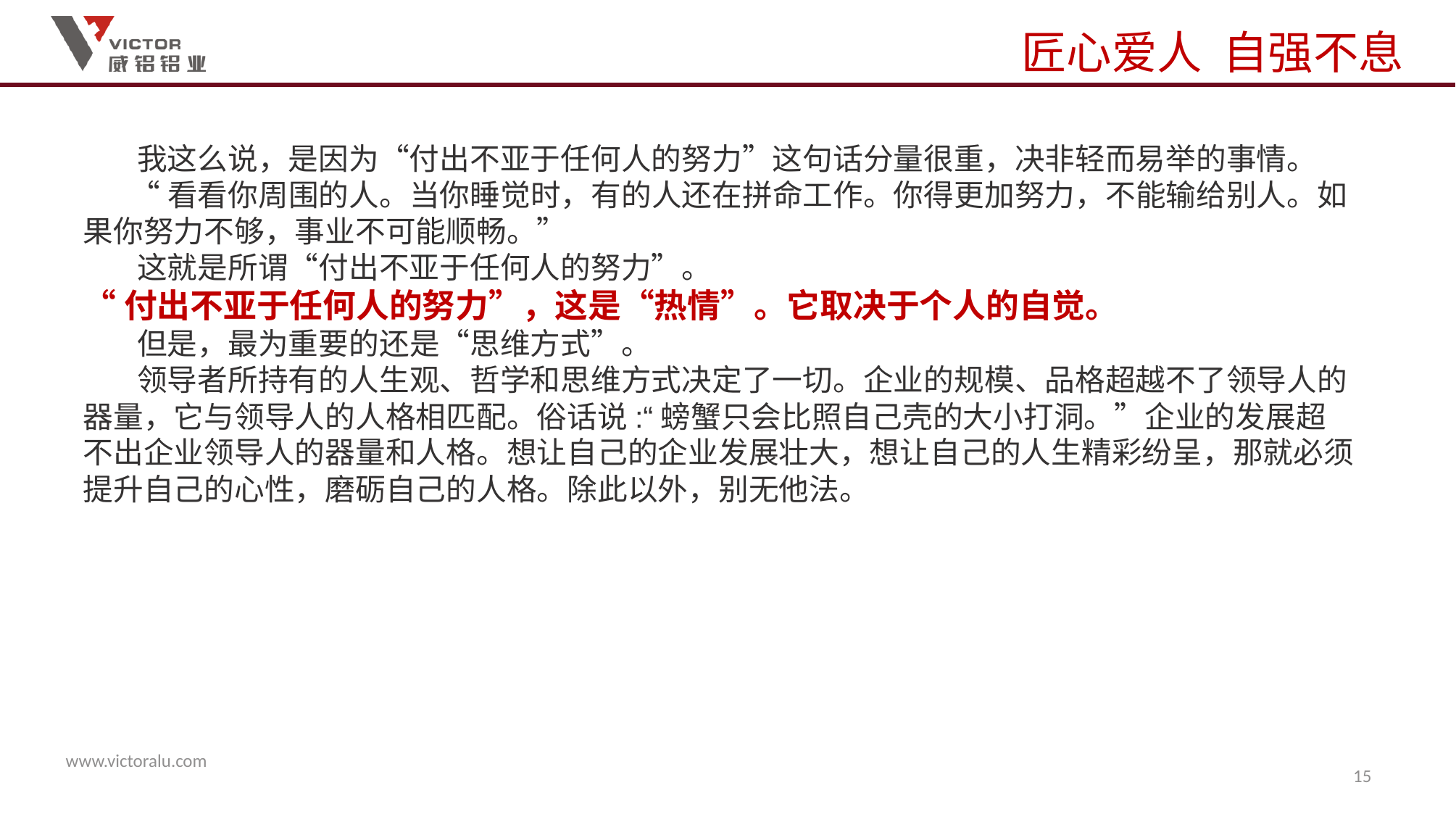

我这么说，是因为“付出不亚于任何人的努力”这句话分量很重，决非轻而易举的事情。
       “看看你周围的人。当你睡觉时，有的人还在拼命工作。你得更加努力，不能输给别人。如果你努力不够，事业不可能顺畅。”
       这就是所谓“付出不亚于任何人的努力”。
“付出不亚于任何人的努力”，这是“热情”。它取决于个人的自觉。
       但是，最为重要的还是“思维方式”。
       领导者所持有的人生观、哲学和思维方式决定了一切。企业的规模、品格超越不了领导人的器量，它与领导人的人格相匹配。俗话说:“螃蟹只会比照自己壳的大小打洞。”企业的发展超不出企业领导人的器量和人格。想让自己的企业发展壮大，想让自己的人生精彩纷呈，那就必须提升自己的心性，磨砺自己的人格。除此以外，别无他法。

15